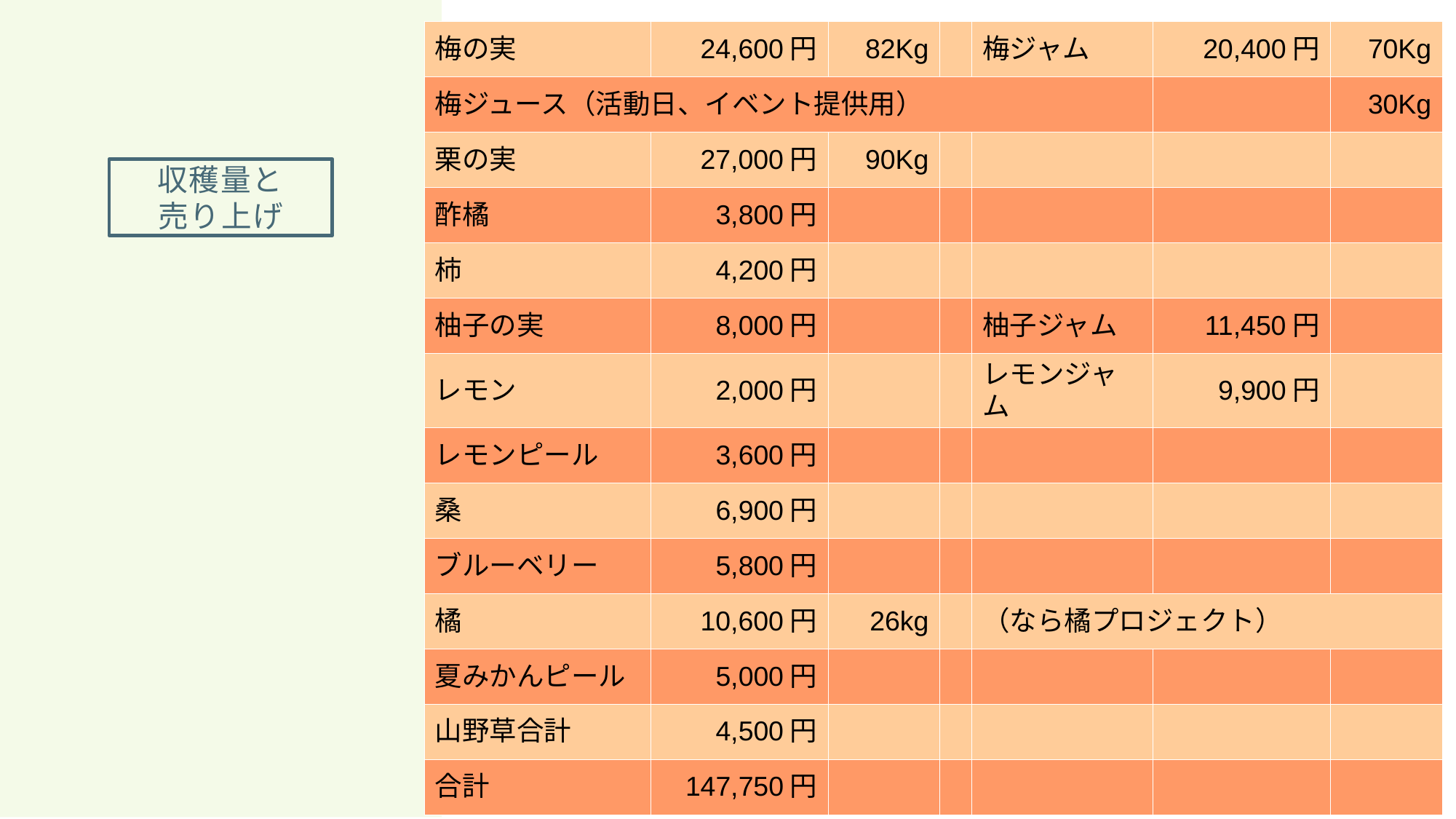

| 梅の実 | 24,600円 | 82Kg |  | 梅ジャム | 20,400円 | 70Kg |
| --- | --- | --- | --- | --- | --- | --- |
| 梅ジュース（活動日、イベント提供用） |  |  |  |  |  | 30Kg |
| 栗の実 | 27,000円 | 90Kg |  |  |  |  |
| 酢橘 | 3,800円 |  |  |  |  |  |
| 柿 | 4,200円 |  |  |  |  |  |
| 柚子の実 | 8,000円 |  |  | 柚子ジャム | 11,450円 |  |
| レモン | 2,000円 |  |  | レモンジャム | 9,900円 |  |
| レモンピール | 3,600円 |  |  |  |  |  |
| 桑 | 6,900円 |  |  |  |  |  |
| ブルーベリー | 5,800円 |  |  |  |  |  |
| 橘 | 10,600円 | 26kg |  | （なら橘プロジェクト） |  |  |
| 夏みかんピール | 5,000円 |  |  |  |  |  |
| 山野草合計 | 4,500円 |  |  |  |  |  |
| 合計 | 147,750円 |  |  |  |  |  |

# 収穫量と 売り上げ

19